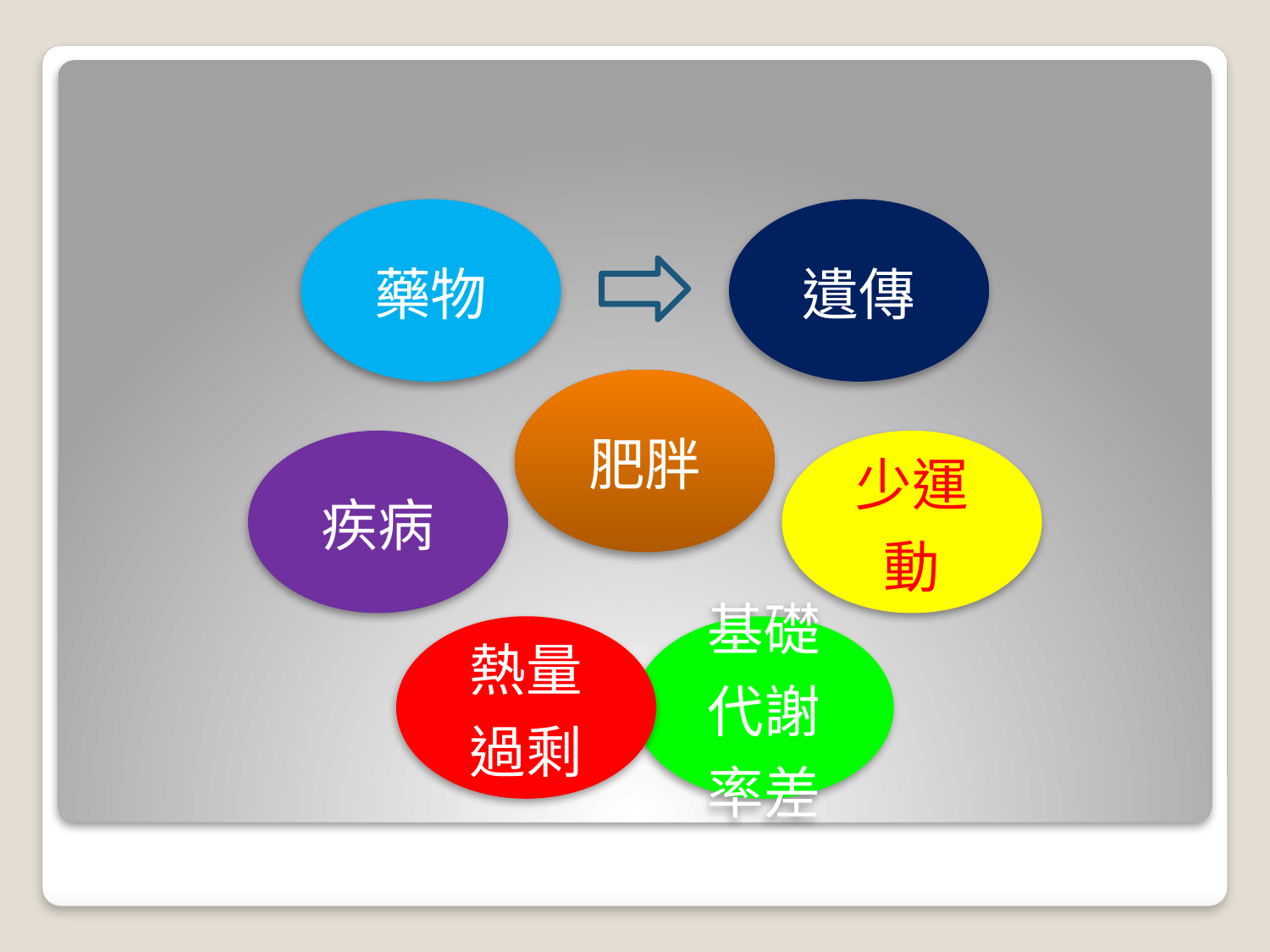

肥胖
遺傳
少運動
基礎代謝率差
熱量
過剩
疾病
藥物